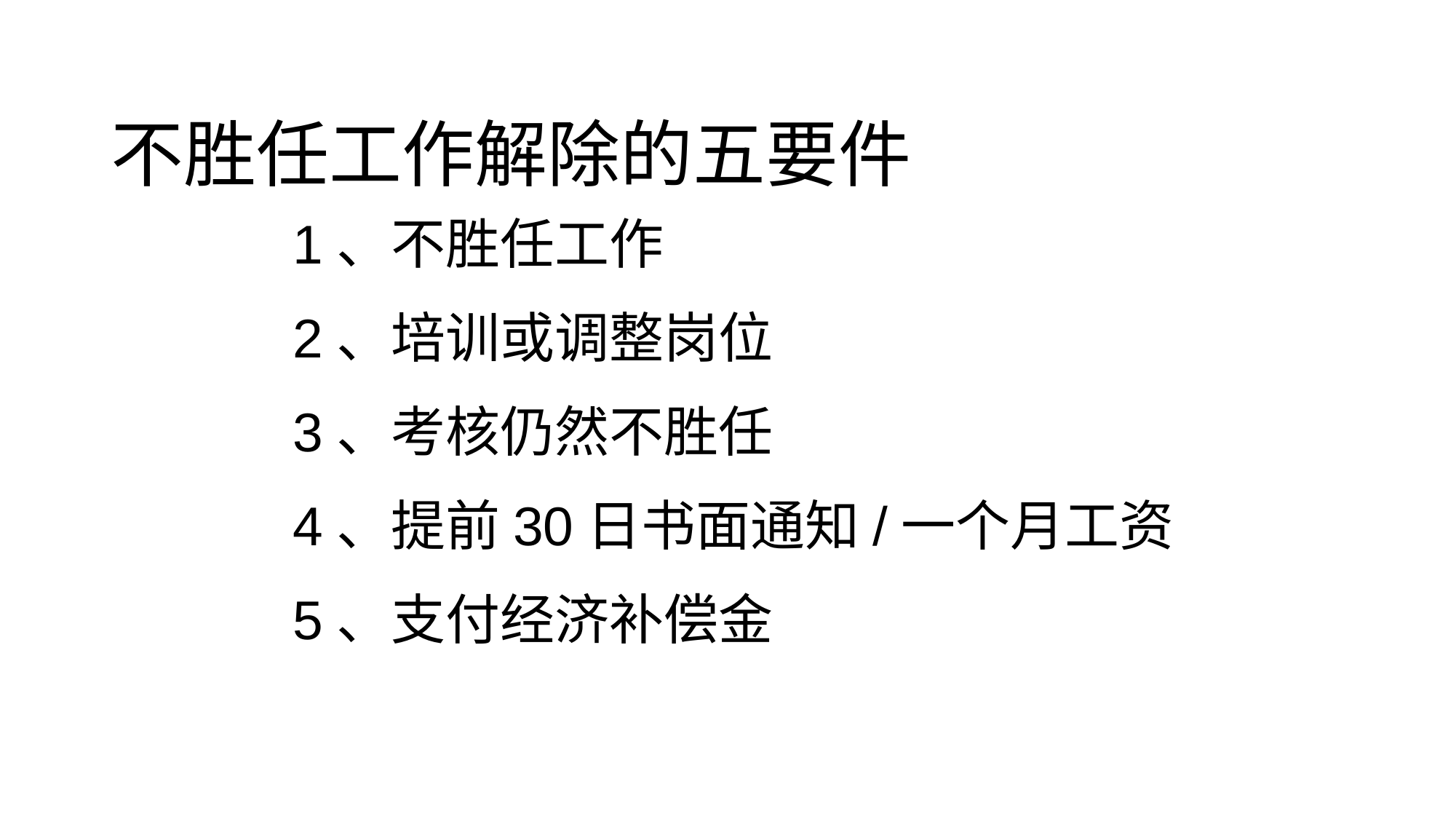

# 不胜任工作解除的五要件
1、不胜任工作
2、培训或调整岗位
3、考核仍然不胜任
4、提前30日书面通知/一个月工资
5、支付经济补偿金